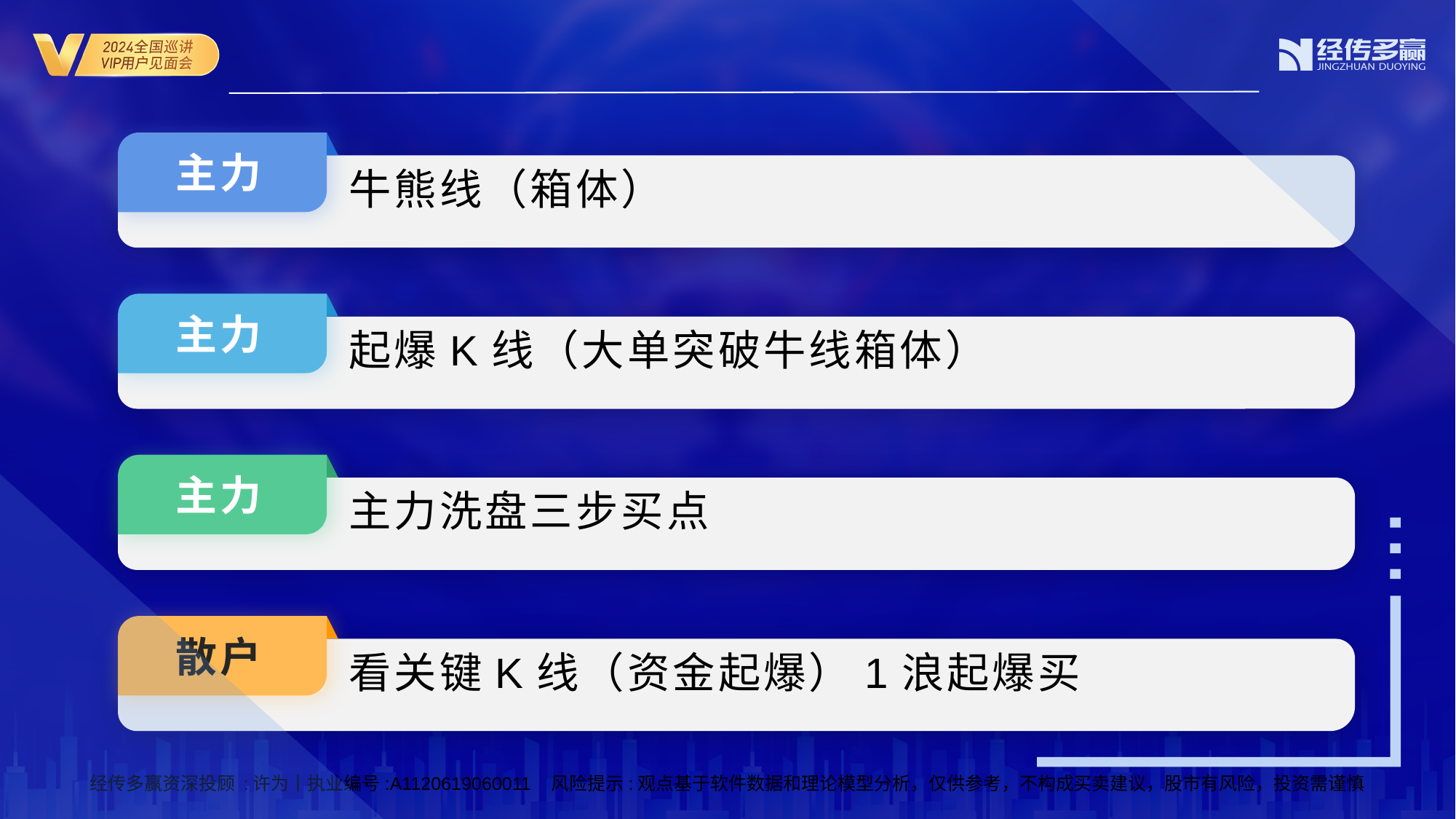

主力

牛熊线（箱体）

主力

起爆K线（大单突破牛线箱体）

主力

主力洗盘三步买点

散户

看关键K线（资金起爆）1浪起爆买
经传多赢资深投顾 :许为丨执业编号:A1120619060011   风险提示:观点基于软件数据和理论模型分析，仅供参考，不构成买卖建议，股市有风险，投资需谨慎